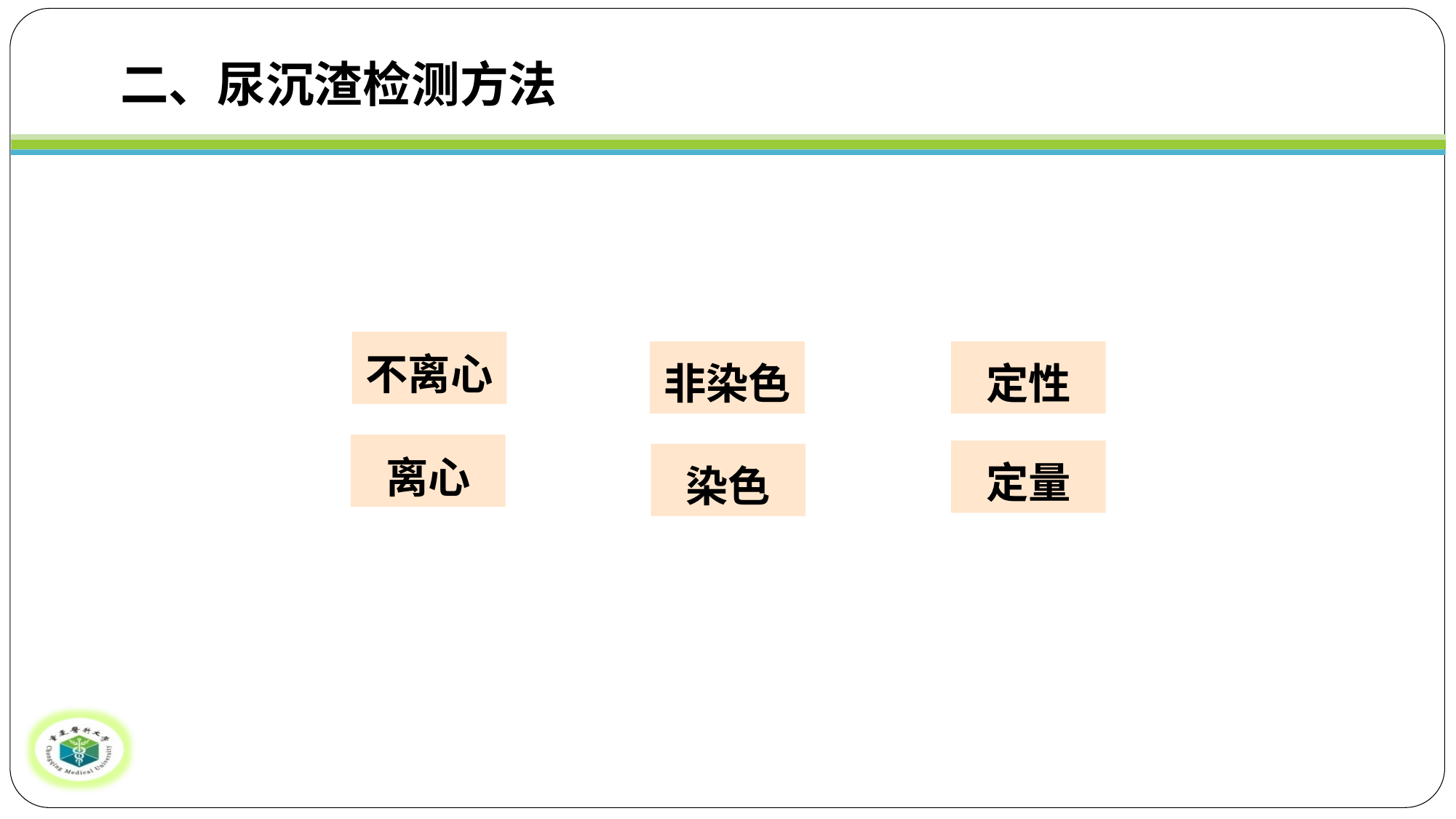

# 二、尿沉渣检测方法
不离心
非染色
定性
离心
定量
染色